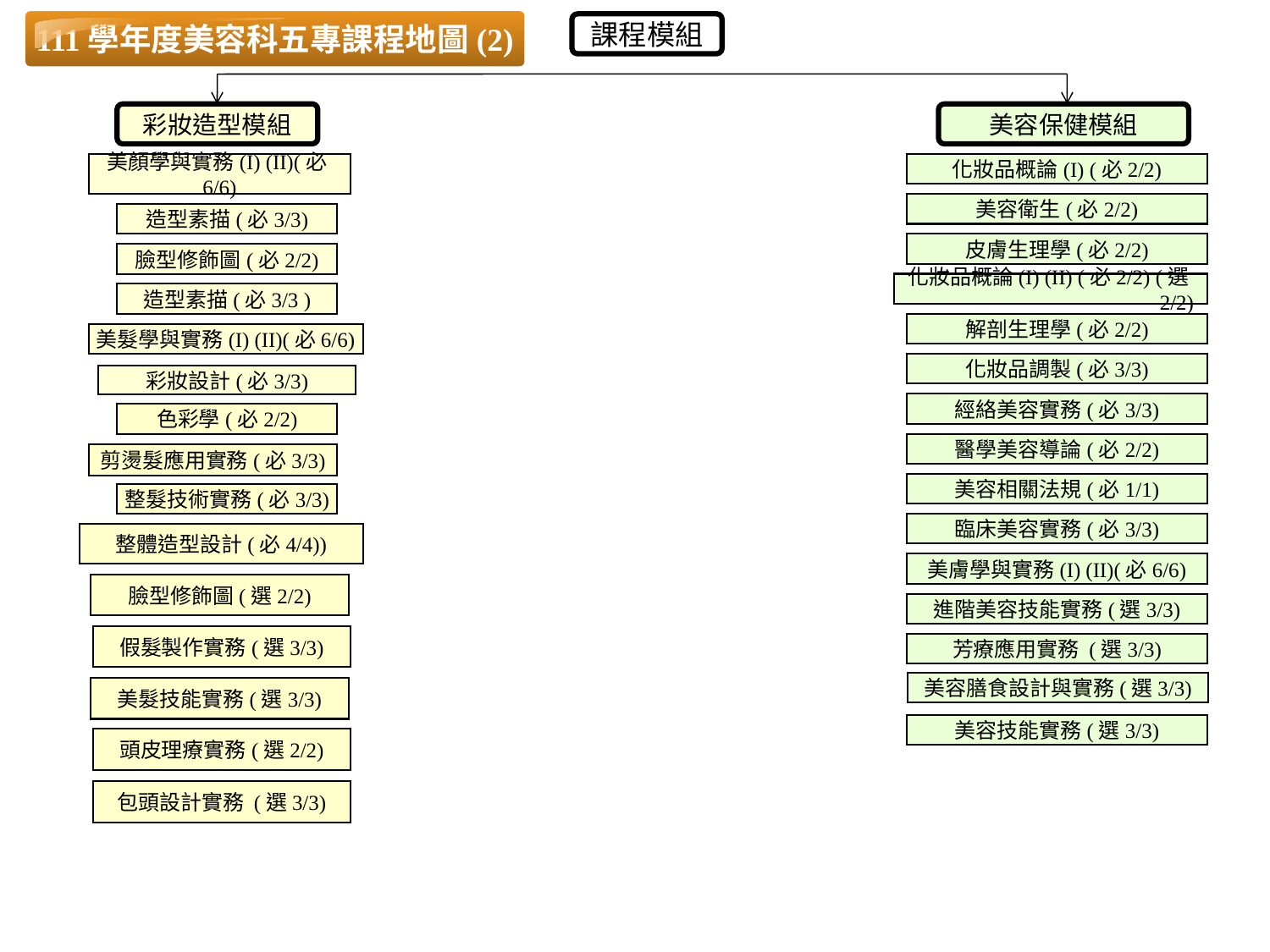

111學年度美容科五專課程地圖(2)

課程模組

彩妝造型模組
美容保健模組
美顏學與實務(I) (II)(必6/6)
化妝品概論(I) (必2/2)
美容衛生(必2/2)
造型素描(必3/3)
皮膚生理學(必2/2)
臉型修飾圖(必2/2)
化妝品概論(I) (II) (必2/2) (選2/2)
造型素描(必3/3 )
解剖生理學(必2/2)
美髮學與實務(I) (II)(必6/6)
化妝品調製(必3/3)
彩妝設計(必3/3)
經絡美容實務(必3/3)
色彩學(必2/2)
醫學美容導論(必2/2)
剪燙髮應用實務(必3/3)
美容相關法規(必1/1)
整髮技術實務(必3/3)
臨床美容實務(必3/3)
整體造型設計(必4/4))
臉型修飾圖(選2/2)
進階美容技能實務(選3/3)
芳療應用實務 (選3/3)
美容技能實務(選3/3)
美容膳食設計與實務(選3/3)
美膚學與實務(I) (II)(必6/6)
假髮製作實務(選3/3)
美髮技能實務(選3/3)
頭皮理療實務(選2/2)
包頭設計實務 (選3/3)